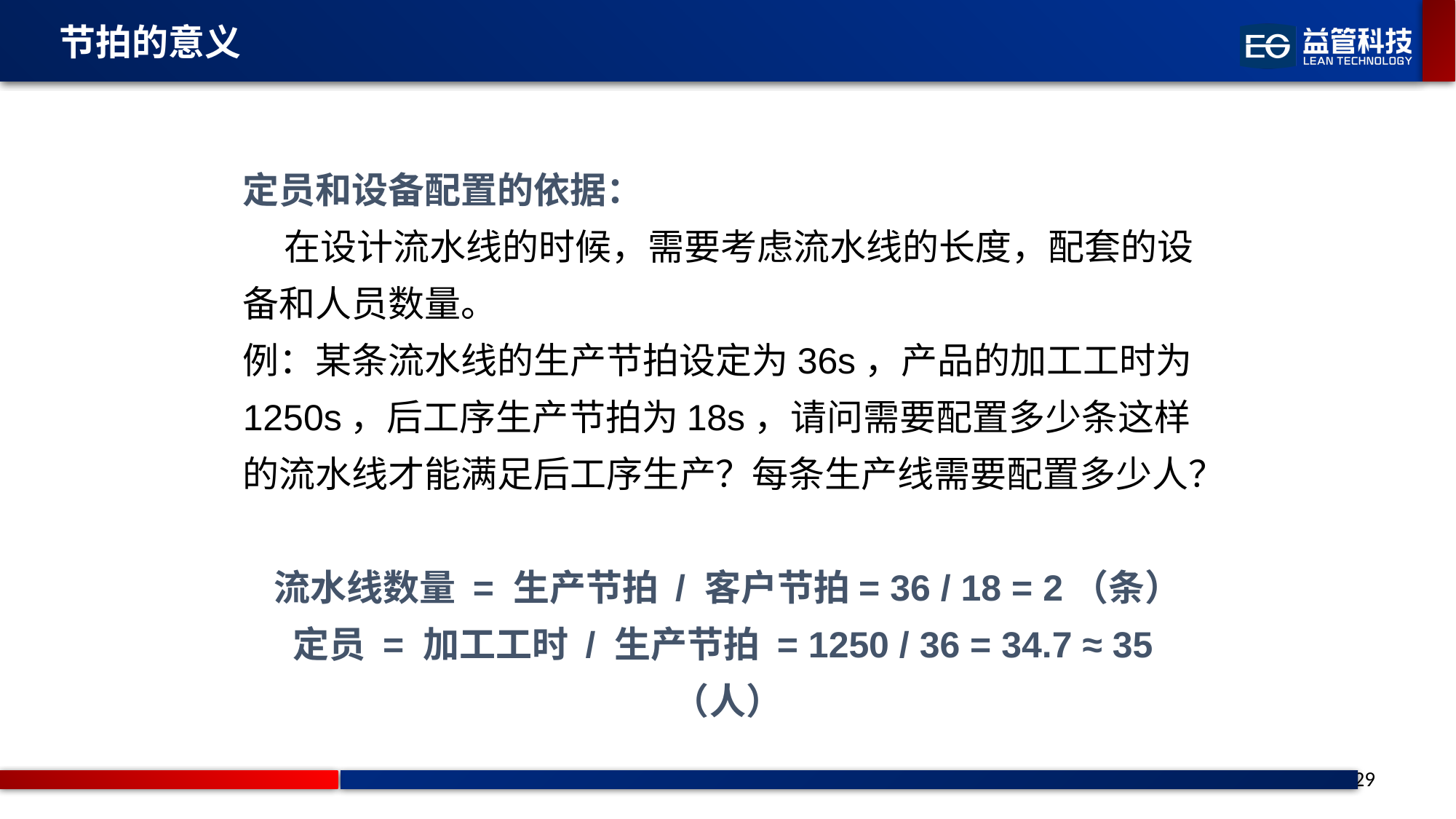

节拍的意义
定员和设备配置的依据：
    在设计流水线的时候，需要考虑流水线的长度，配套的设备和人员数量。
例：某条流水线的生产节拍设定为36s，产品的加工工时为1250s，后工序生产节拍为18s，请问需要配置多少条这样的流水线才能满足后工序生产？每条生产线需要配置多少人？

流水线数量 = 生产节拍 / 客户节拍= 36 / 18 = 2（条）
定员 = 加工工时 / 生产节拍 = 1250 / 36 = 34.7 ≈ 35（人）